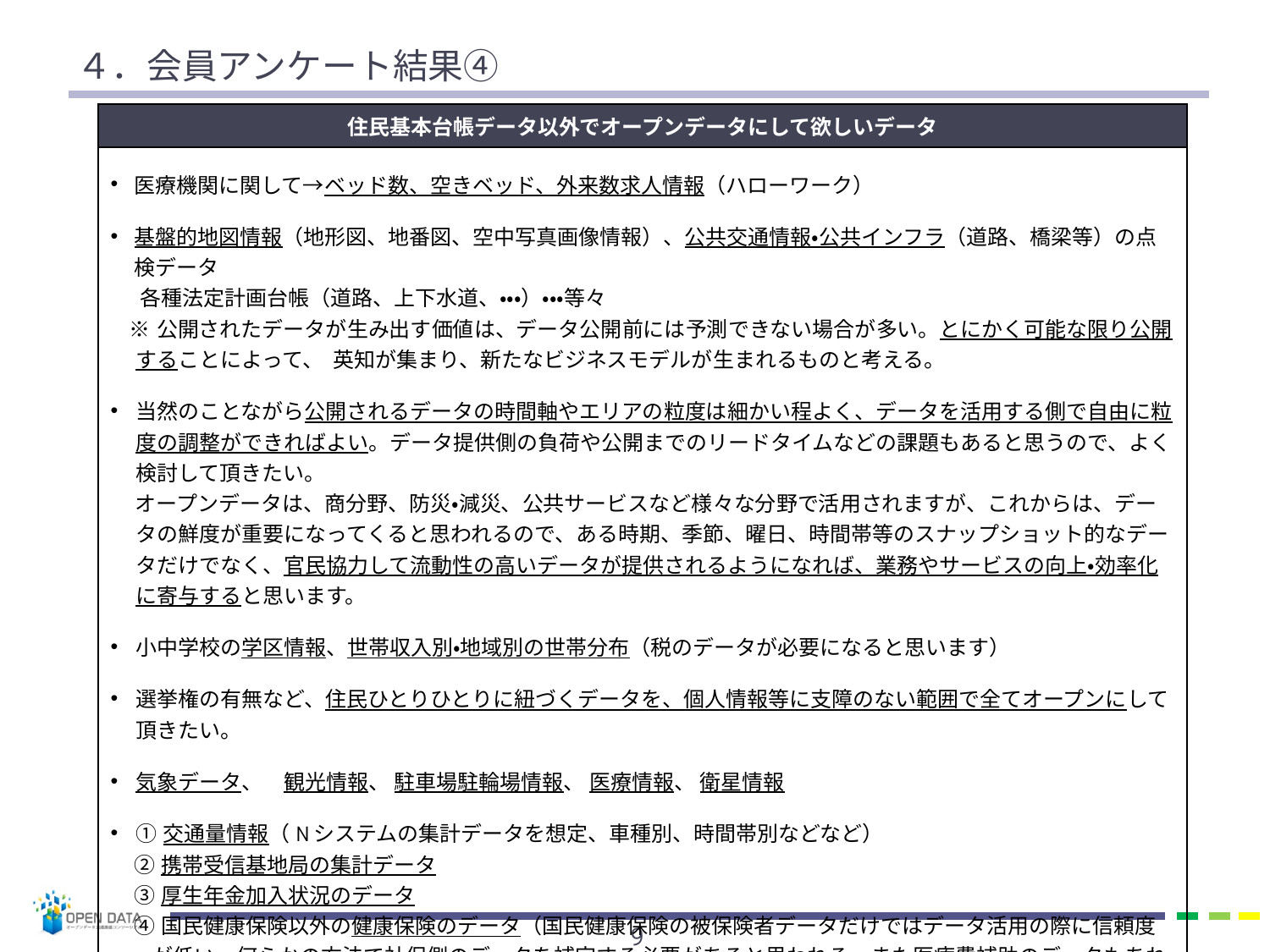

# ４．会員アンケート結果④
| 住民基本台帳データ以外でオープンデータにして欲しいデータ |
| --- |
| 医療機関に関して→ベッド数、空きベッド、外来数求人情報（ハローワーク） 基盤的地図情報（地形図、地番図、空中写真画像情報）、公共交通情報・公共インフラ（道路、橋梁等）の点検データ 各種法定計画台帳（道路、上下水道、・・・）・・・等々 ※公開されたデータが生み出す価値は、データ公開前には予測できない場合が多い。とにかく可能な限り公開することによって、 英知が集まり、新たなビジネスモデルが生まれるものと考える。 当然のことながら公開されるデータの時間軸やエリアの粒度は細かい程よく、データを活用する側で自由に粒度の調整ができればよい。データ提供側の負荷や公開までのリードタイムなどの課題もあると思うので、よく検討して頂きたい。 オープンデータは、商分野、防災・減災、公共サービスなど様々な分野で活用されますが、これからは、データの鮮度が重要になってくると思われるので、ある時期、季節、曜日、時間帯等のスナップショット的なデータだけでなく、官民協力して流動性の高いデータが提供されるようになれば、業務やサービスの向上・効率化に寄与すると思います。 小中学校の学区情報、世帯収入別・地域別の世帯分布（税のデータが必要になると思います） 選挙権の有無など、住民ひとりひとりに紐づくデータを、個人情報等に支障のない範囲で全てオープンにして頂きたい。 気象データ、　観光情報、 駐車場駐輪場情報、 医療情報、 衛星情報 ①交通量情報（Nシステムの集計データを想定、車種別、時間帯別などなど） ②携帯受信基地局の集計データ ③厚生年金加入状況のデータ ④国民健康保険以外の健康保険のデータ（国民健康保険の被保険者データだけではデータ活用の際に信頼度が低い、何らかの方法で社保側のデータを補完する必要があると思われる。また医療費補助のデータもあれば医療福祉分野でのデータ活用につながると思われる） 各自治体が運営する公共交通サービス（電車、バス等）の路線情報、ダイヤ情報、運行情報のデータをリアルタイムでご提供頂けるようになれば、住民や観光客にとって極めて利便性の高い情報サービスが提供可能になると思われますので、是非ご検討をお願いしたく存じます。 |
9